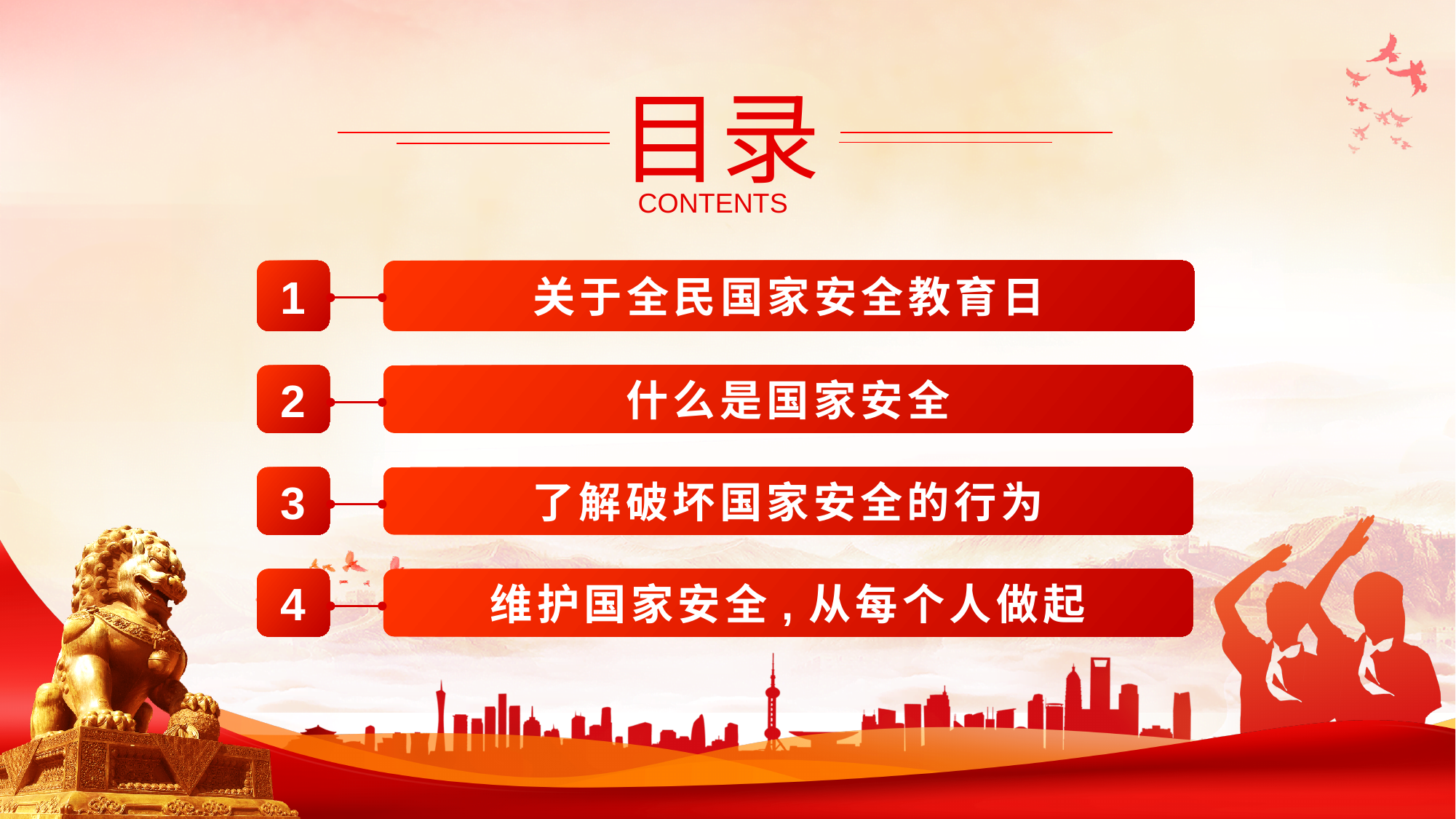

目录
CONTENTS
1
关于全民国家安全教育日
2
什么是国家安全
3
了解破坏国家安全的行为
4
维护国家安全,从每个人做起